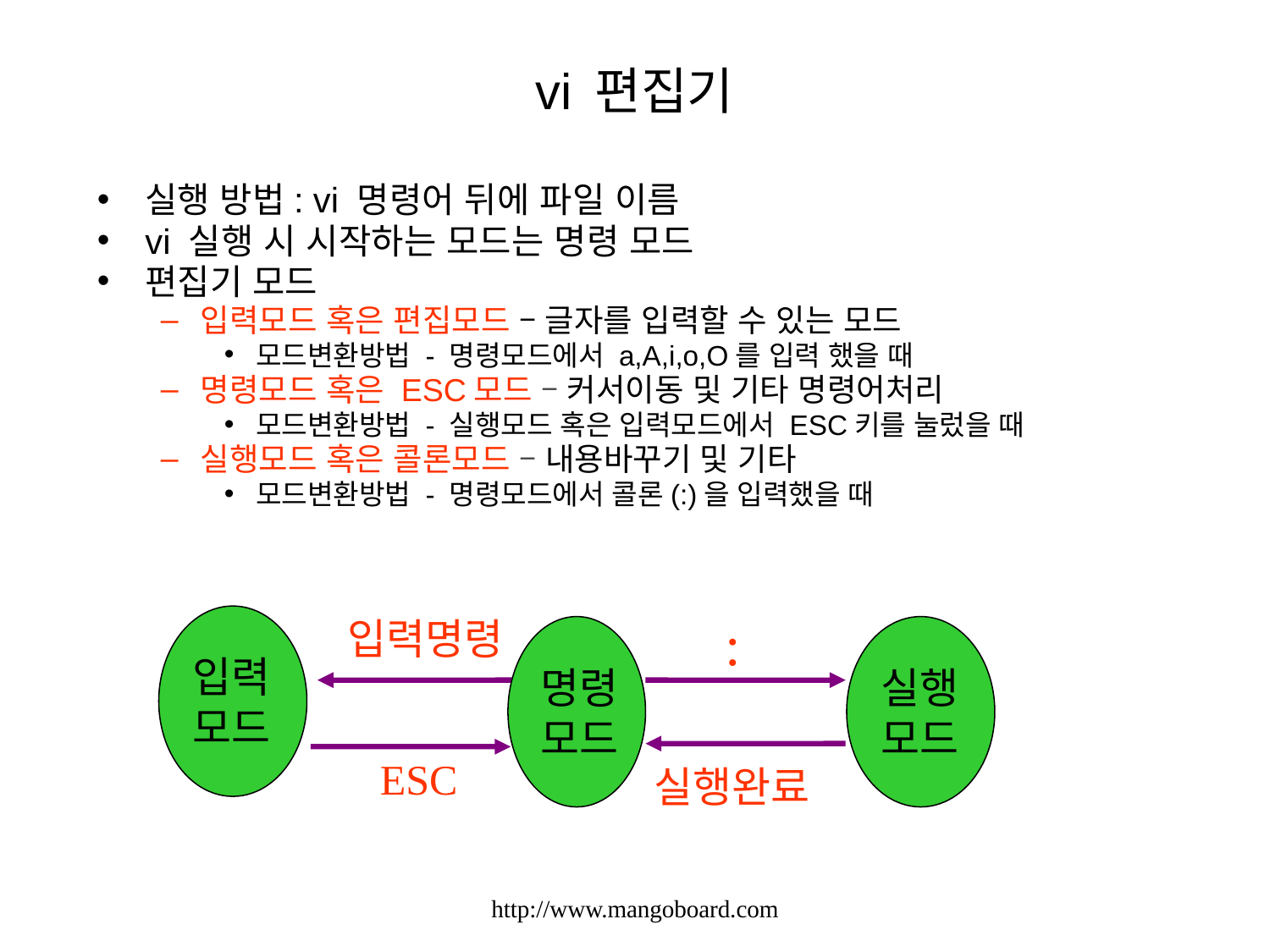

# vi 편집기
실행 방법: vi 명령어 뒤에 파일 이름
vi 실행 시 시작하는 모드는 명령 모드
편집기 모드
입력모드 혹은 편집모드 – 글자를 입력할 수 있는 모드
모드변환방법 - 명령모드에서 a,A,i,o,O를 입력 했을 때
명령모드 혹은 ESC모드 – 커서이동 및 기타 명령어처리
모드변환방법 - 실행모드 혹은 입력모드에서 ESC키를 눌렀을 때
실행모드 혹은 콜론모드 – 내용바꾸기 및 기타
모드변환방법 - 명령모드에서 콜론(:)을 입력했을 때
:
입력
모드
입력명령
명령
모드
실행
모드

ESC
실행완료
http://www.mangoboard.com